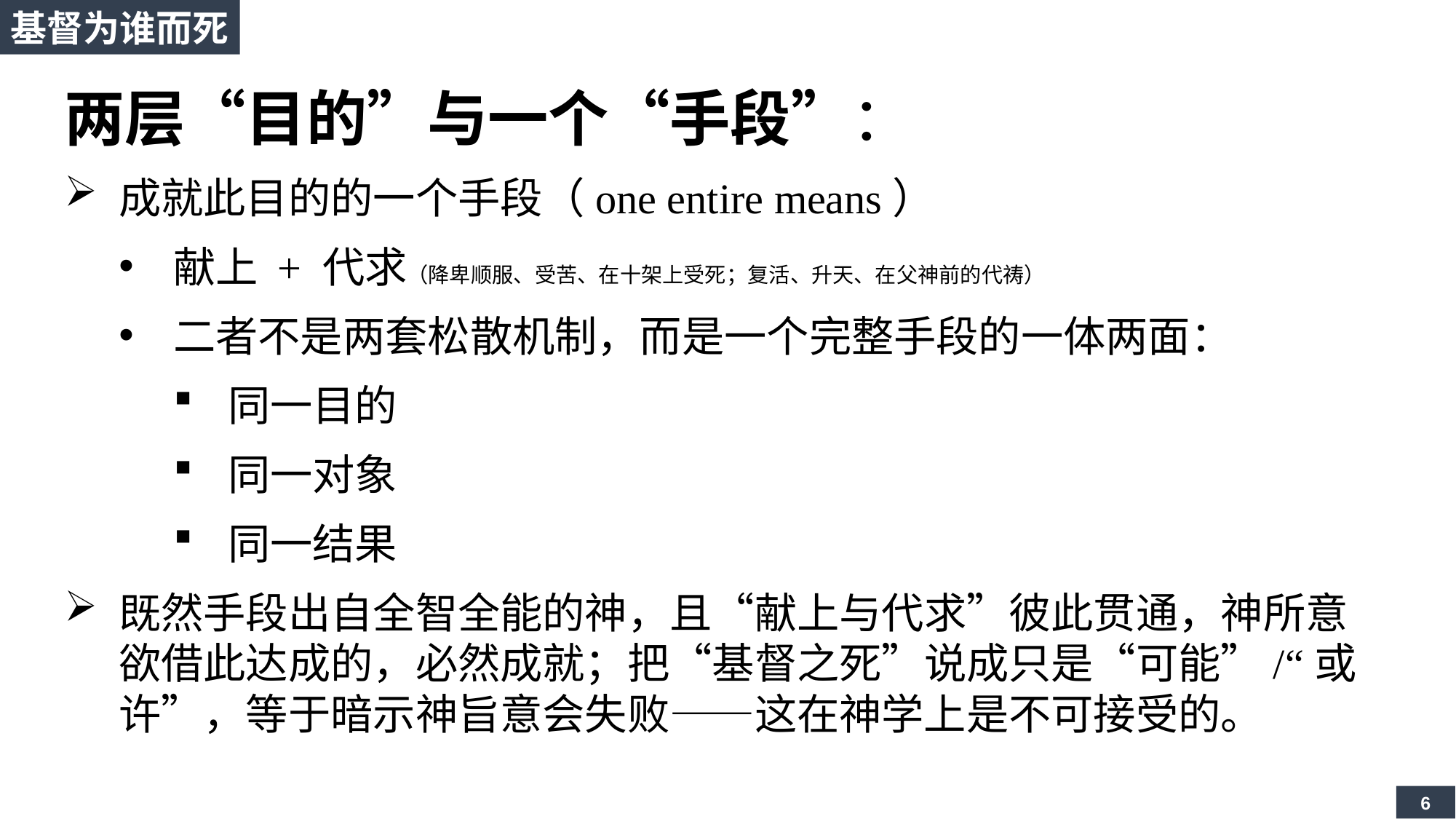

基督为谁而死
两层“目的”与一个“手段”：
成就此目的的一个手段（one entire means）
献上 + 代求（降卑顺服、受苦、在十架上受死；复活、升天、在父神前的代祷）
二者不是两套松散机制，而是一个完整手段的一体两面：
同一目的
同一对象
同一结果
既然手段出自全智全能的神，且“献上与代求”彼此贯通，神所意欲借此达成的，必然成就；把“基督之死”说成只是“可能”/“或许”，等于暗示神旨意会失败——这在神学上是不可接受的。
6